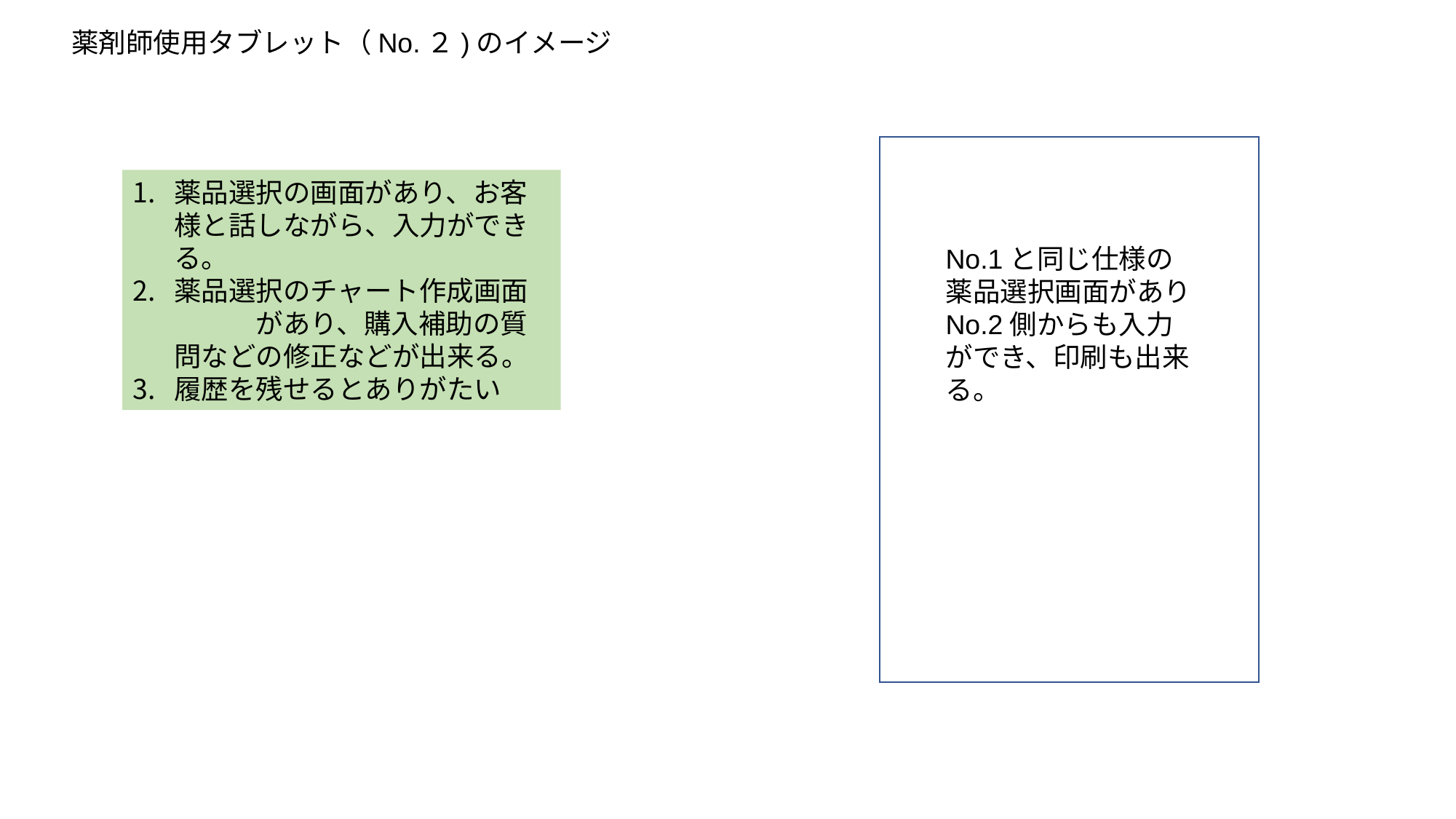

薬剤師使用タブレット（No.２)のイメージ

薬品選択の画面があり、お客様と話しながら、入力ができる。
薬品選択のチャート作成画面　　　があり、購入補助の質問などの修正などが出来る。
履歴を残せるとありがたい
No.1と同じ仕様の薬品選択画面があり
No.2側からも入力ができ、印刷も出来る。